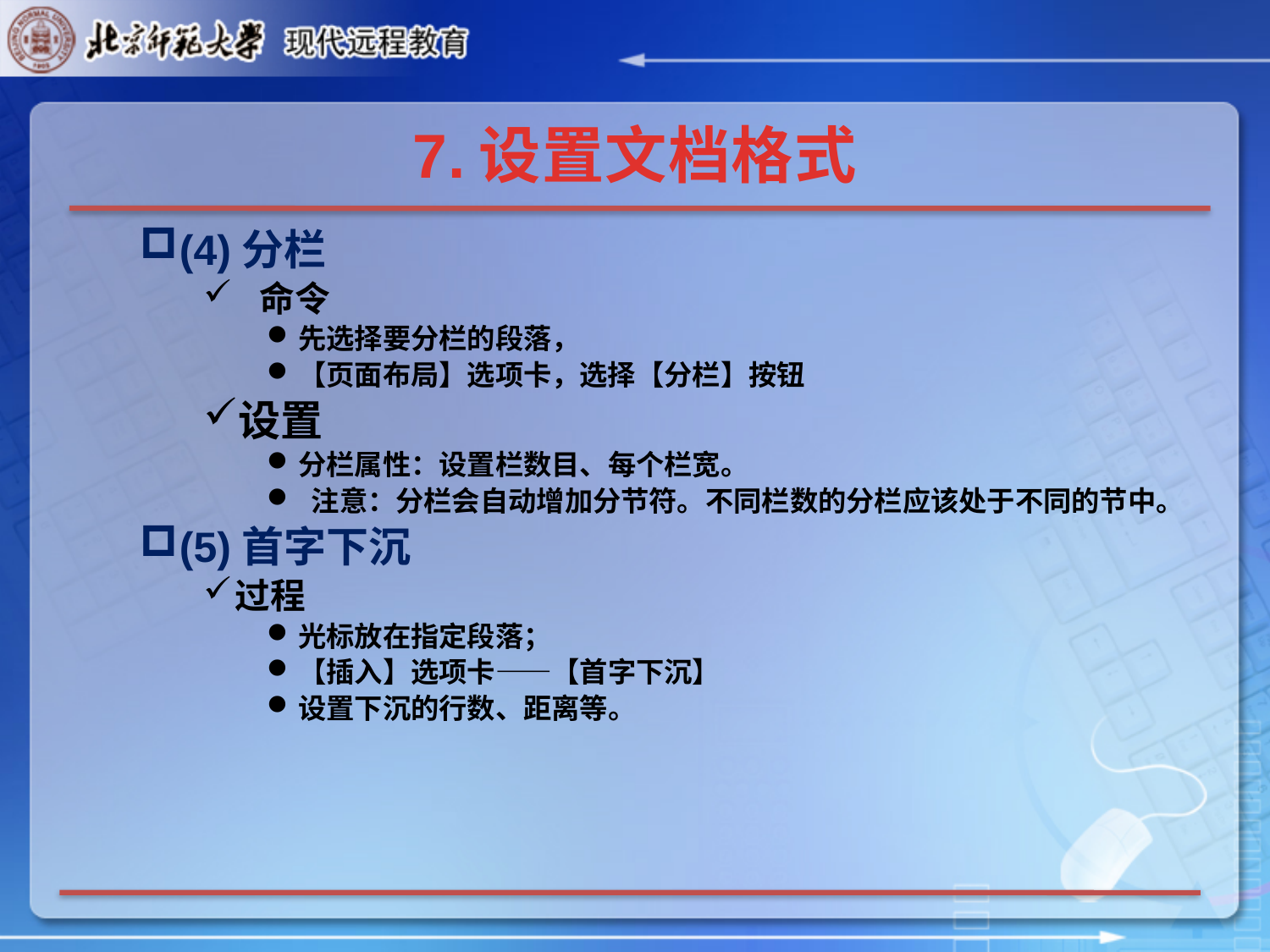

# 7.设置文档格式
(4)分栏
  命令
先选择要分栏的段落，
【页面布局】选项卡，选择【分栏】按钮
设置
分栏属性：设置栏数目、每个栏宽。
 注意：分栏会自动增加分节符。不同栏数的分栏应该处于不同的节中。
(5)首字下沉
过程
光标放在指定段落；
【插入】选项卡——【首字下沉】
设置下沉的行数、距离等。